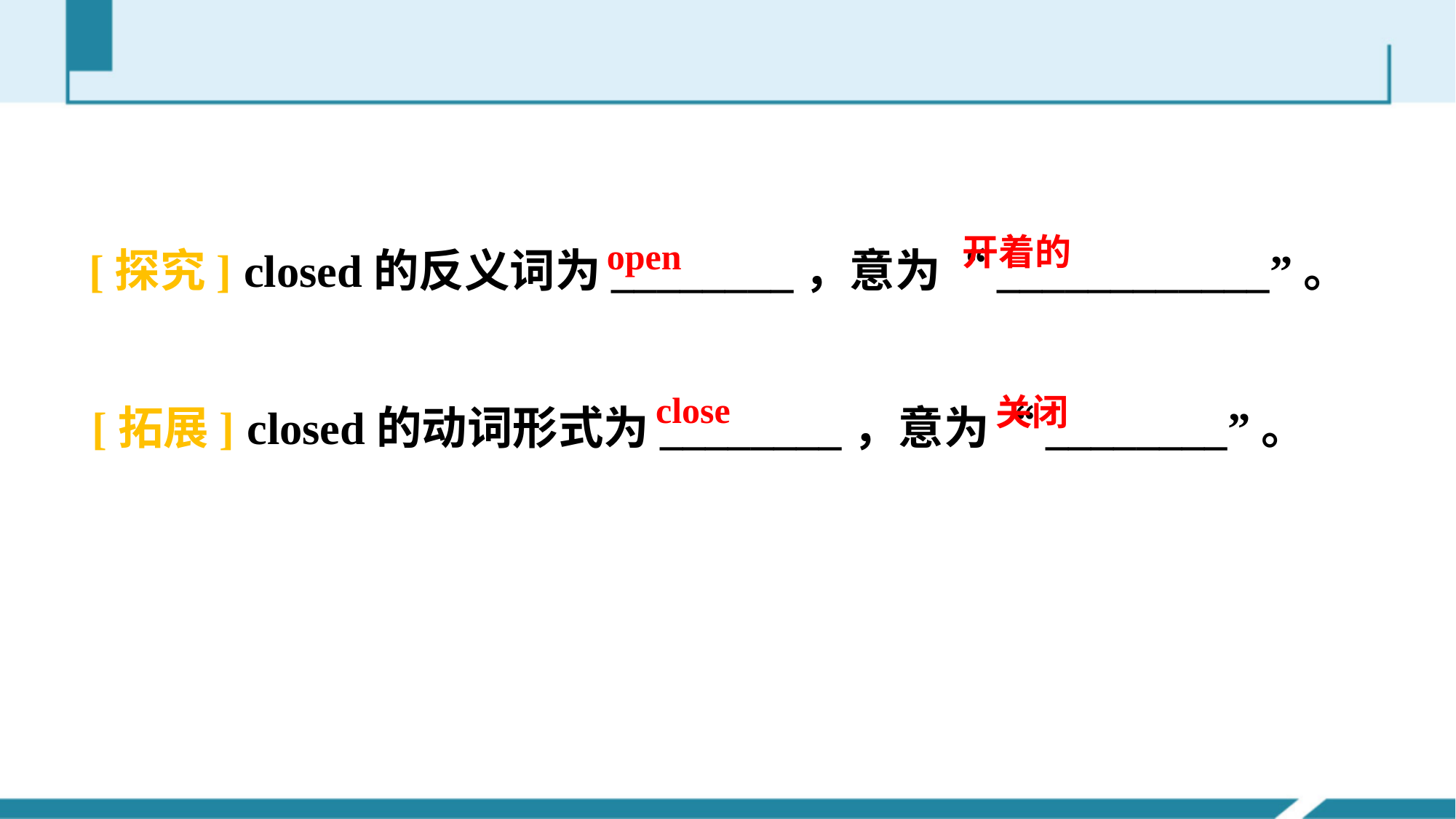

[探究] closed的反义词为________，意为“____________”。
开着的
open
[拓展] closed的动词形式为________，意为“________”。
close
关闭